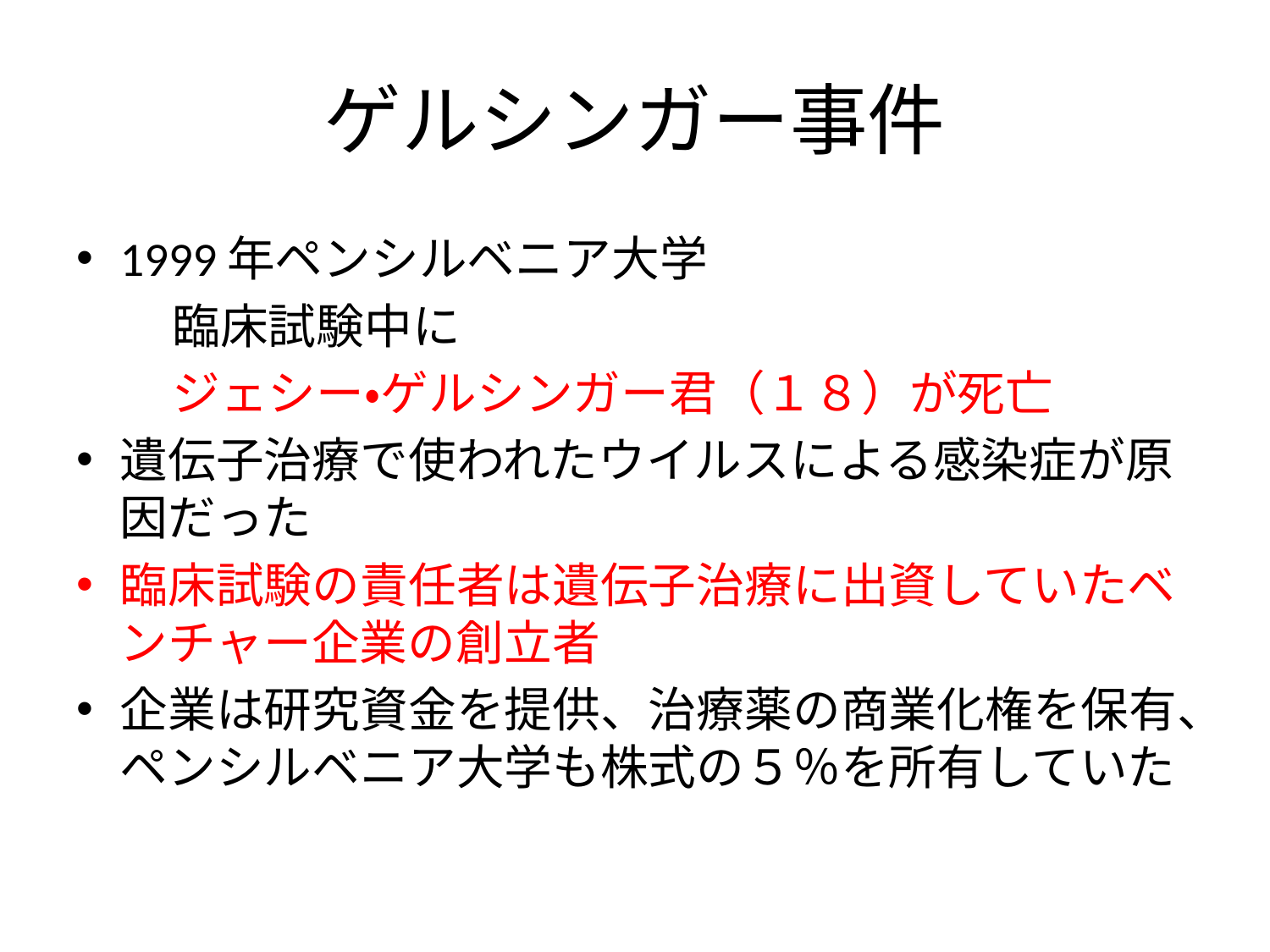

# ゲルシンガー事件
1999年ペンシルベニア大学
　　臨床試験中に
　　ジェシー・ゲルシンガー君（１８）が死亡
遺伝子治療で使われたウイルスによる感染症が原因だった
臨床試験の責任者は遺伝子治療に出資していたベンチャー企業の創立者
企業は研究資金を提供、治療薬の商業化権を保有、ペンシルベニア大学も株式の５％を所有していた